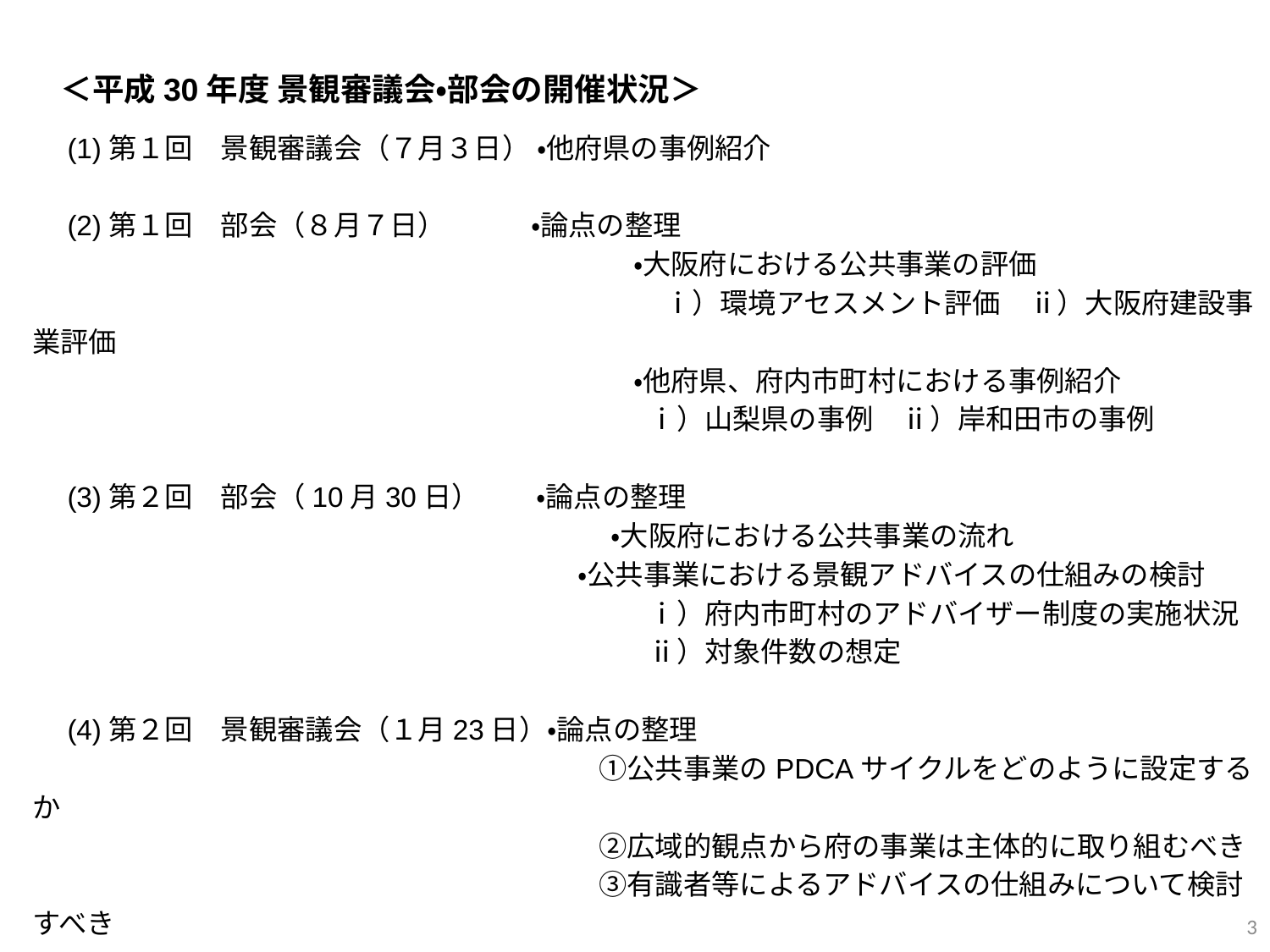

＜平成30年度 景観審議会・部会の開催状況＞

　(1)第１回　景観審議会（７月３日） ・他府県の事例紹介

　(2)第１回　部会（８月７日） 　        ・論点の整理
 　　　　　　　　　　　　　　　　　　　  　  ・大阪府における公共事業の評価
　　　　　　　　　　　　　　　　　　　　 　　 ⅰ）環境アセスメント評価　ⅱ）大阪府建設事業評価
 　　　　　　　　　　　　　　　　　　　   　 ・他府県、府内市町村における事例紹介
　　　　　　　　　　　　　　　　　　　　 　   ⅰ）山梨県の事例　ⅱ）岸和田市の事例

　(3)第２回　部会（10月30日）         ・論点の整理
　　　　　　　　　　　　　　　　　　　       ・大阪府における公共事業の流れ
 　　　　　　　　　　　　    　　　　         ・公共事業における景観アドバイスの仕組みの検討
　　　　　　　　　　　　　　  　　　　　　　  ⅰ）府内市町村のアドバイザー制度の実施状況
　　　　　　　　　　　　　　　  　　　　　　  ⅱ）対象件数の想定

　(4)第２回　景観審議会（１月23日）・論点の整理
　　　　　　　　　　　　　　　              　　①公共事業のPDCAサイクルをどのように設定するか
　　　　　　　　　　　　　　　　              　②広域的観点から府の事業は主体的に取り組むべき
　　　　　　　　　　　　　　　　              　③有識者等によるアドバイスの仕組みについて検討すべき
3